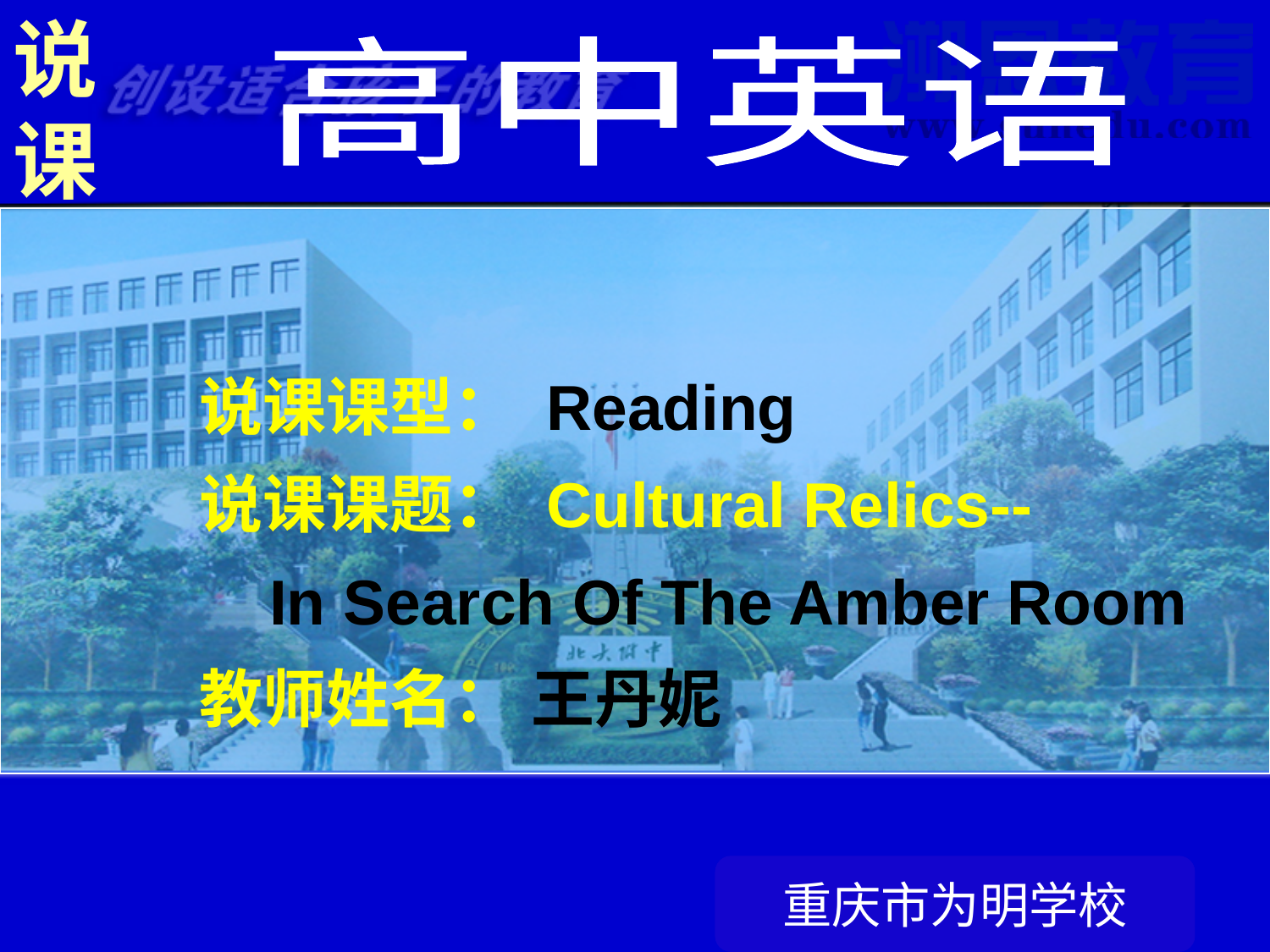

说
课
高中英语

说课课型： Reading
说课课题： Cultural Relics--
    In Search Of The Amber Room
教师姓名： 王丹妮

重庆市为明学校